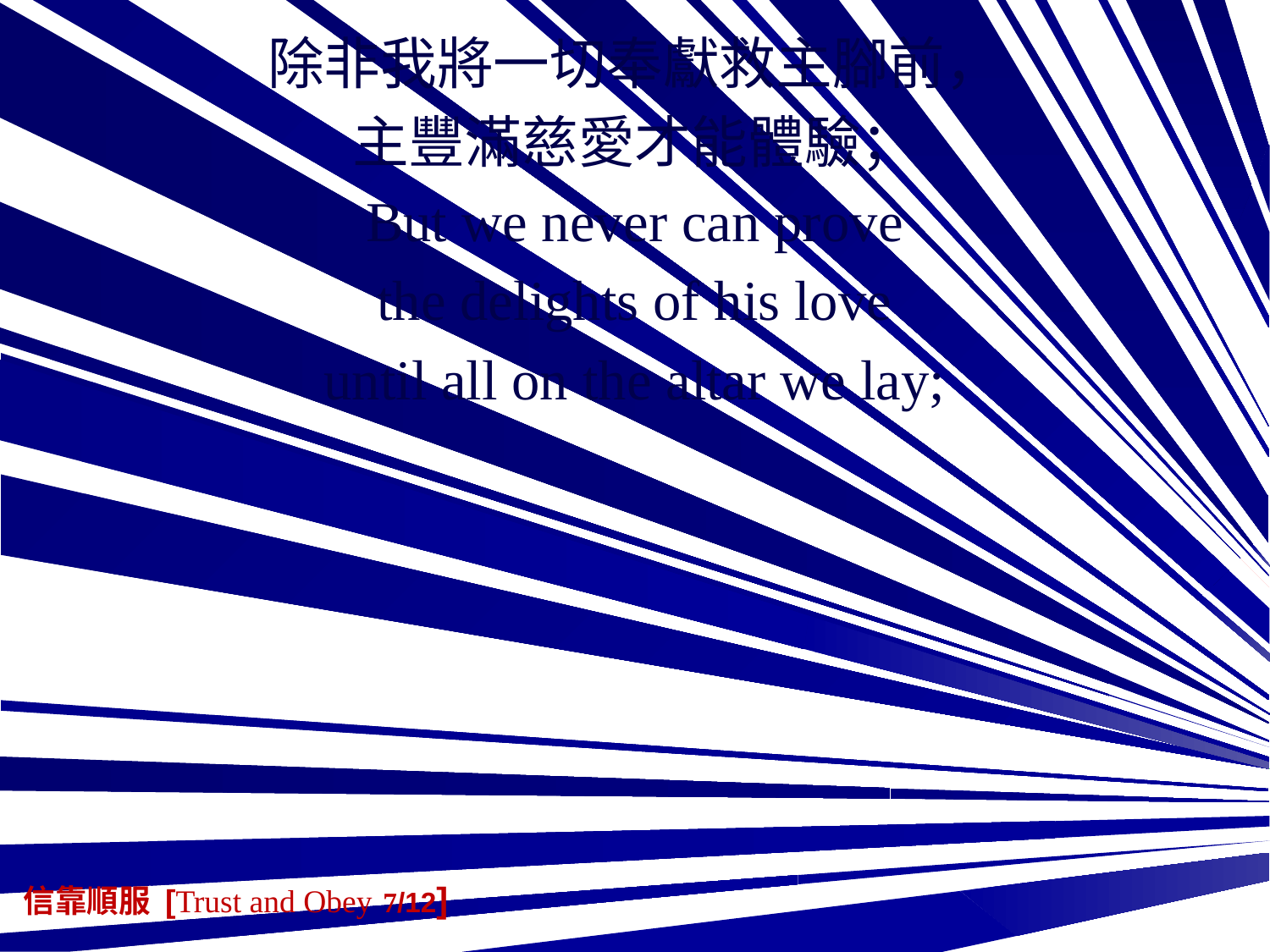

除非我將一切奉獻救主腳前，
主豐滿慈愛才能體驗；
But we never can prove
the delights of his love
until all on the altar we lay;
信靠順服 [Trust and Obey 7/12]